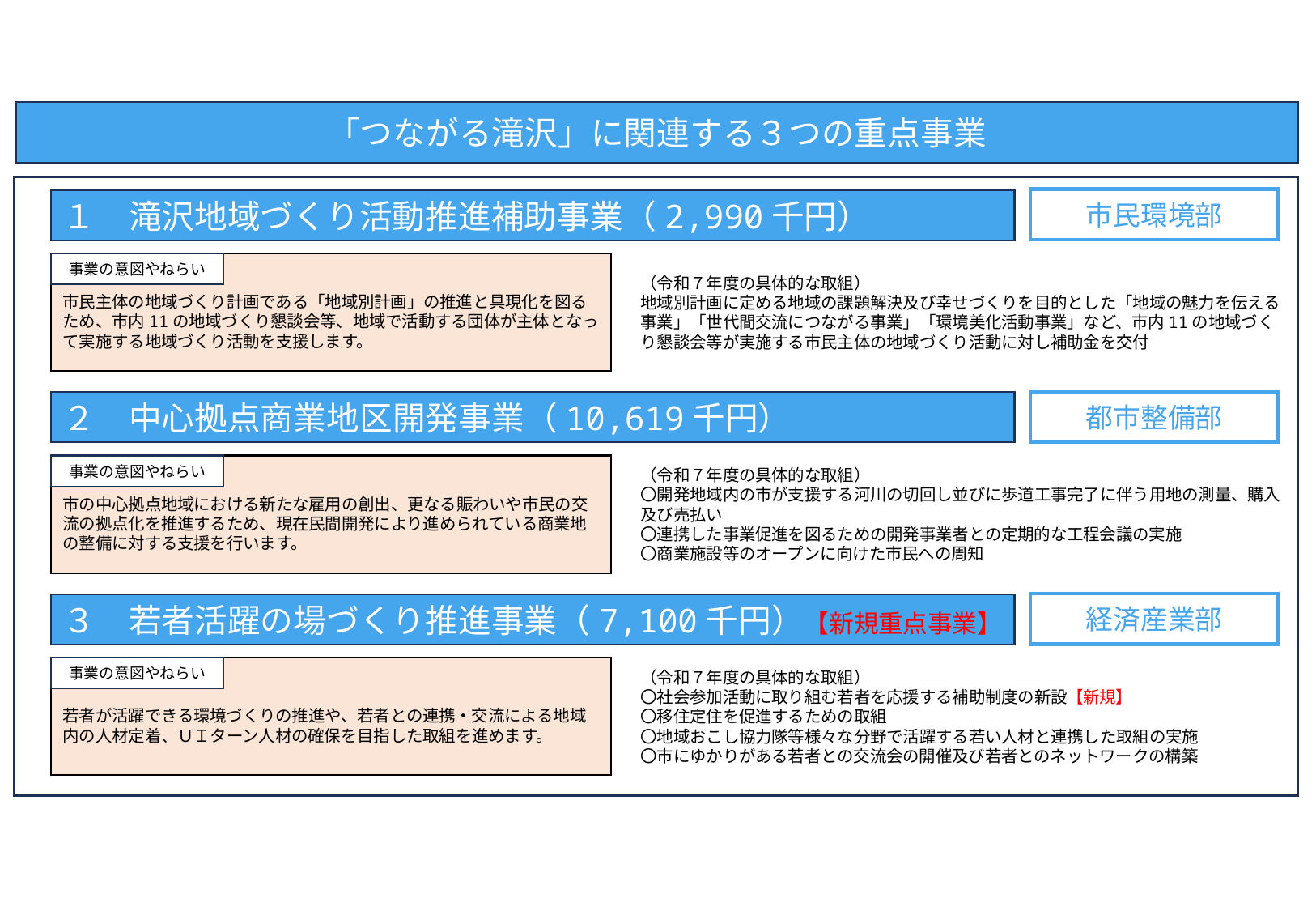

「つながる滝沢」に関連する３つの重点事業

市民環境部
１　滝沢地域づくり活動推進補助事業（2,990千円）
事業の意図やねらい

市民主体の地域づくり計画である「地域別計画」の推進と具現化を図るため、市内11の地域づくり懇談会等、地域で活動する団体が主体となって実施する地域づくり活動を支援します。
（令和７年度の具体的な取組）
地域別計画に定める地域の課題解決及び幸せづくりを目的とした「地域の魅力を伝える事業」「世代間交流につながる事業」「環境美化活動事業」など、市内11の地域づくり懇談会等が実施する市民主体の地域づくり活動に対し補助金を交付
都市整備部
２　中心拠点商業地区開発事業（10,619千円）
事業の意図やねらい

市の中心拠点地域における新たな雇用の創出、更なる賑わいや市民の交流の拠点化を推進するため、現在民間開発により進められている商業地の整備に対する支援を行います。
（令和７年度の具体的な取組）
〇開発地域内の市が支援する河川の切回し並びに歩道工事完了に伴う用地の測量、購入及び売払い
〇連携した事業促進を図るための開発事業者との定期的な工程会議の実施
〇商業施設等のオープンに向けた市民への周知
経済産業部
３　若者活躍の場づくり推進事業（7,100千円）【新規重点事業】
事業の意図やねらい

若者が活躍できる環境づくりの推進や、若者との連携・交流による地域内の人材定着、ＵＩターン人材の確保を目指した取組を進めます。
（令和７年度の具体的な取組）
〇社会参加活動に取り組む若者を応援する補助制度の新設【新規】
〇移住定住を促進するための取組
〇地域おこし協力隊等様々な分野で活躍する若い人材と連携した取組の実施
〇市にゆかりがある若者との交流会の開催及び若者とのネットワークの構築